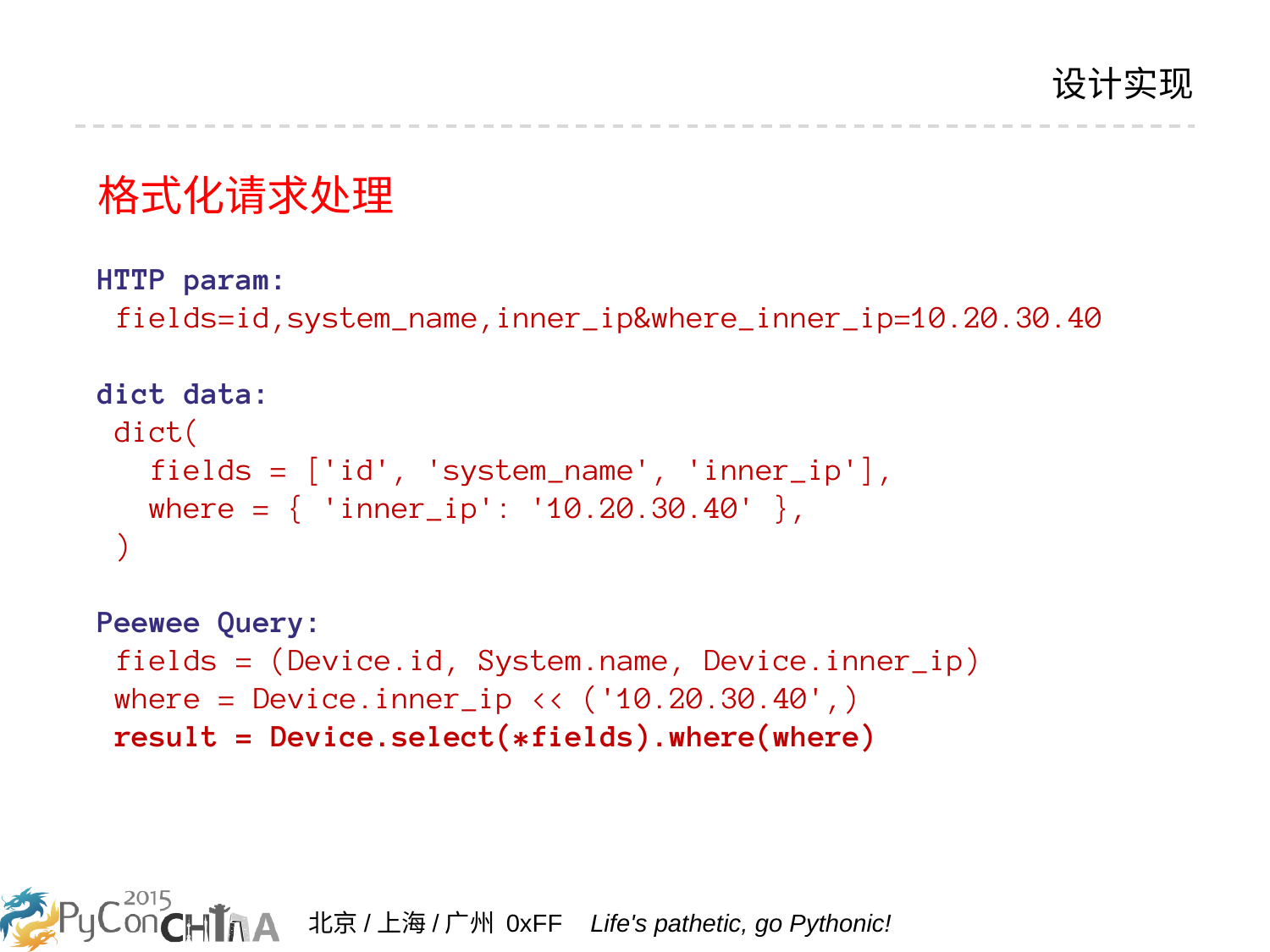

# 设计实现
格式化请求处理

HTTP param:
 fields=id,system_name,inner_ip&where_inner_ip=10.20.30.40

dict data:
 dict(
   fields = ['id', 'system_name', 'inner_ip'],
   where = { 'inner_ip': '10.20.30.40' },
 )

Peewee Query:
 fields = (Device.id, System.name, Device.inner_ip)
 where = Device.inner_ip << ('10.20.30.40',)
 result = Device.select(*fields).where(where)